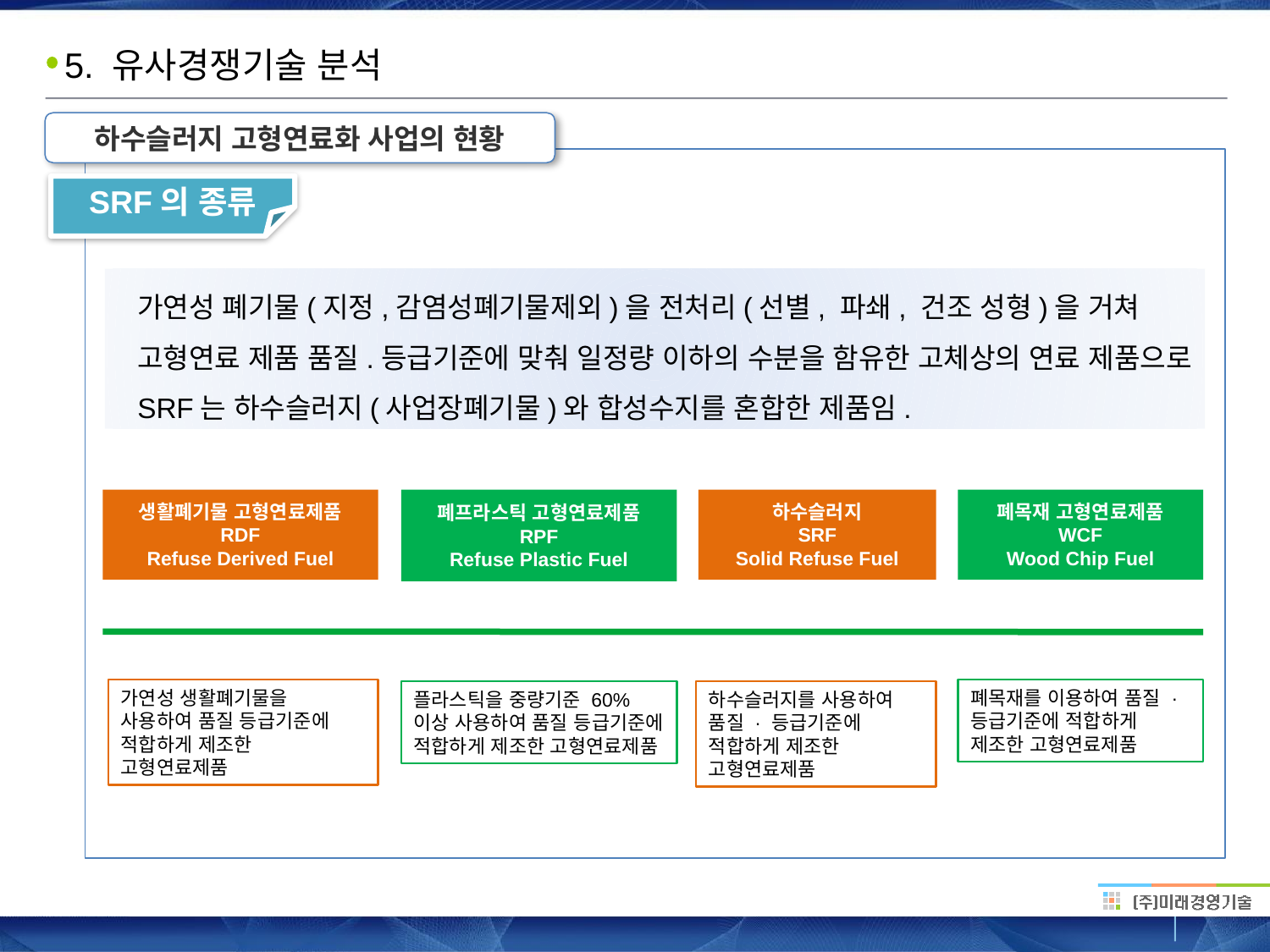

# 5. 유사경쟁기술 분석
하수슬러지 고형연료화 사업의 현황

SRF의 종류
가연성 폐기물(지정,감염성폐기물제외)을 전처리(선별, 파쇄, 건조 성형)을 거쳐 고형연료 제품 품질.등급기준에 맞춰 일정량 이하의 수분을 함유한 고체상의 연료 제품으로 SRF는 하수슬러지(사업장폐기물)와 합성수지를 혼합한 제품임.

생활폐기물 고형연료제품
RDF
Refuse Derived Fuel
폐프라스틱 고형연료제품
RPF
Refuse Plastic Fuel
하수슬러지
SRF
Solid Refuse Fuel
폐목재 고형연료제품
WCF
Wood Chip Fuel

가연성 생활폐기물을 사용하여 품질 등급기준에 적합하게 제조한 고형연료제품
폐목재를 이용하여 품질 · 등급기준에 적합하게 제조한 고형연료제품
플라스틱을 중량기준 60% 이상 사용하여 품질 등급기준에 적합하게 제조한 고형연료제품
하수슬러지를 사용하여 품질 · 등급기준에 적합하게 제조한 고형연료제품